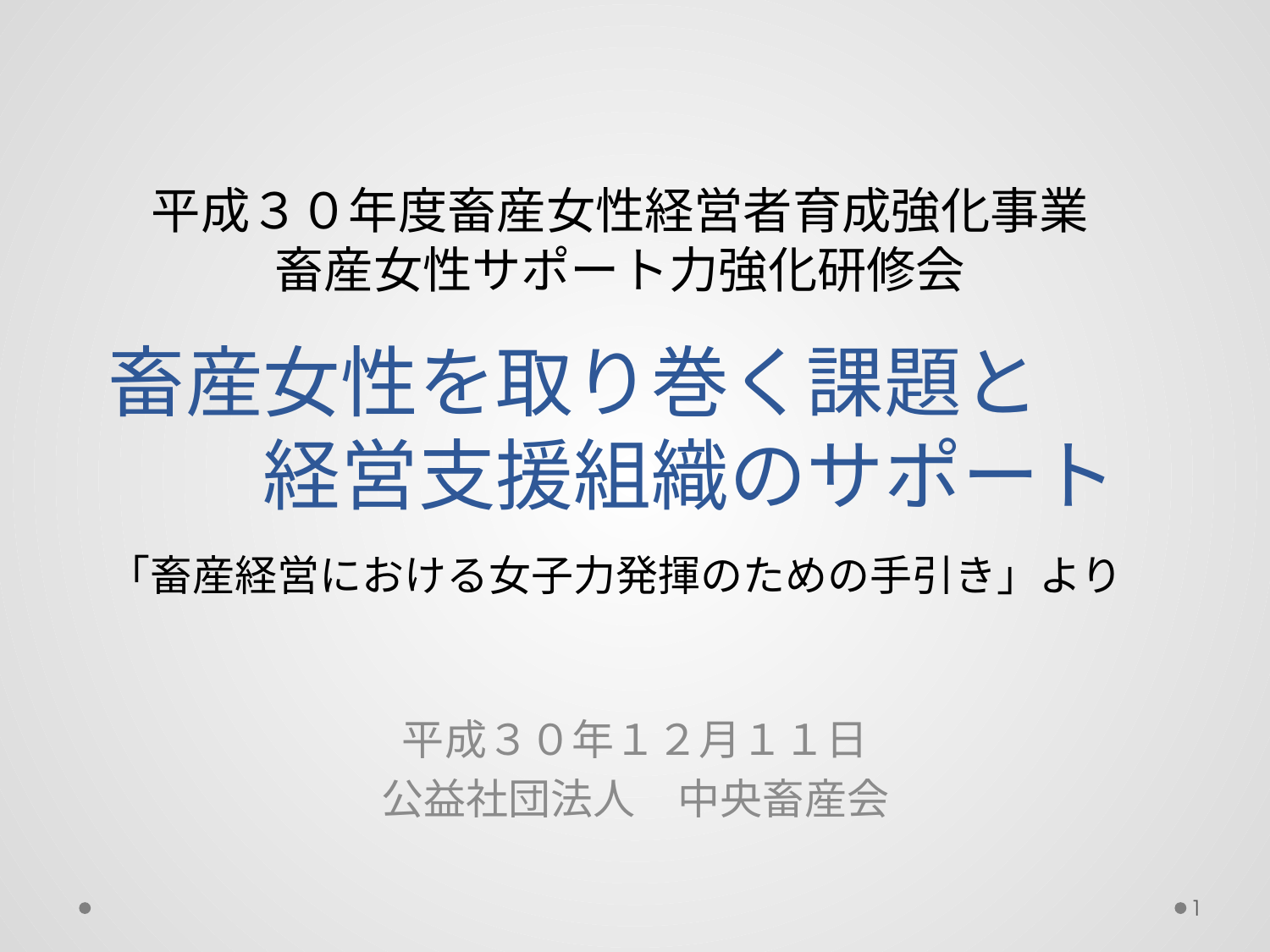

# 畜産女性を取り巻く課題と 　　経営支援組織のサポート 「畜産経営における女子力発揮のための手引き」より
平成３０年度畜産女性経営者育成強化事業
畜産女性サポート力強化研修会
平成３０年１２月１１日
公益社団法人　中央畜産会
1